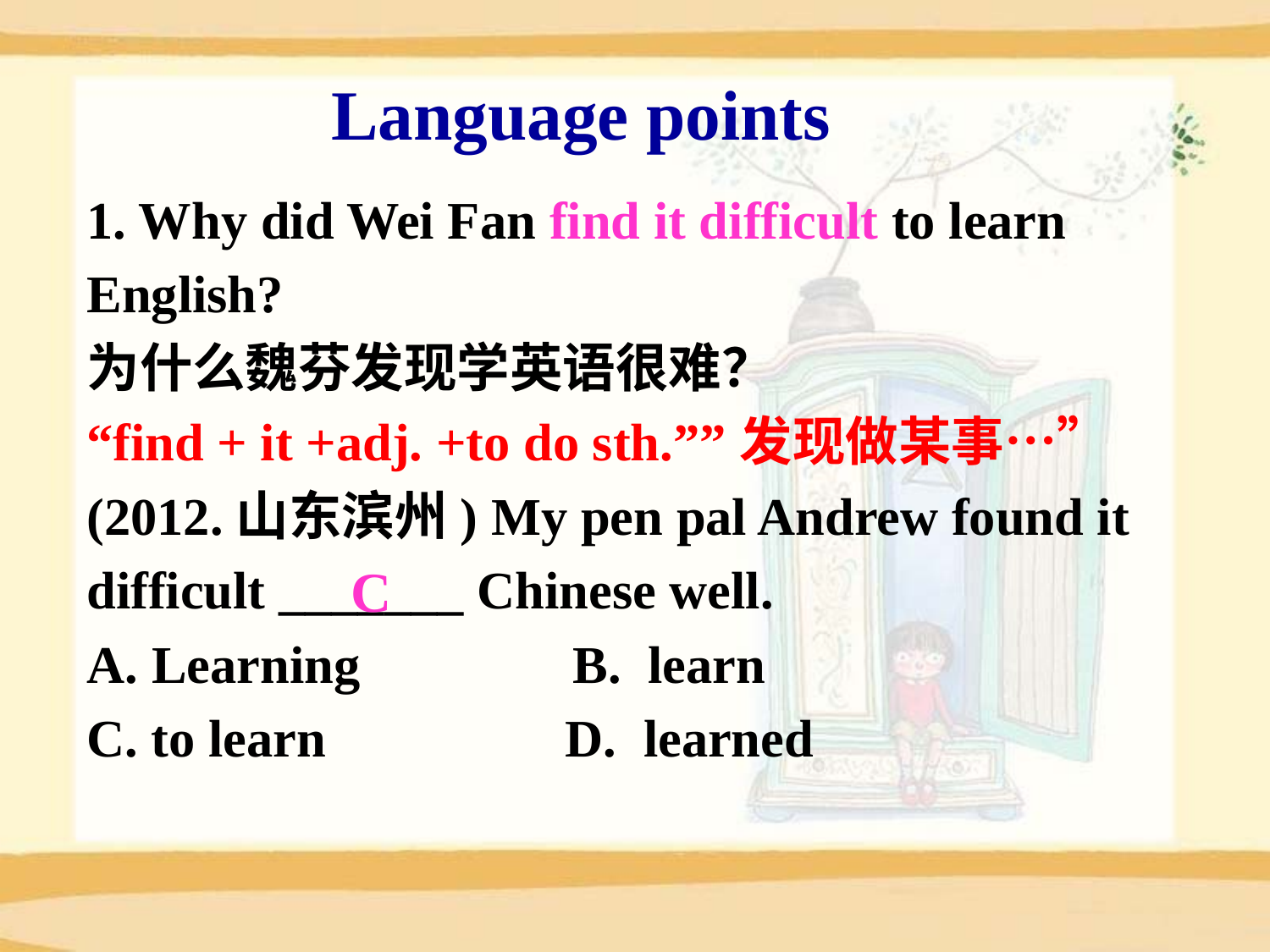

Language points
1. Why did Wei Fan find it difficult to learn
English?
为什么魏芬发现学英语很难？
“find + it +adj. +to do sth.””发现做某事…”
(2012.山东滨州) My pen pal Andrew found it
difficult _______ Chinese well.
 Learning                B.  learn
C. to learn                  D.  learned
C